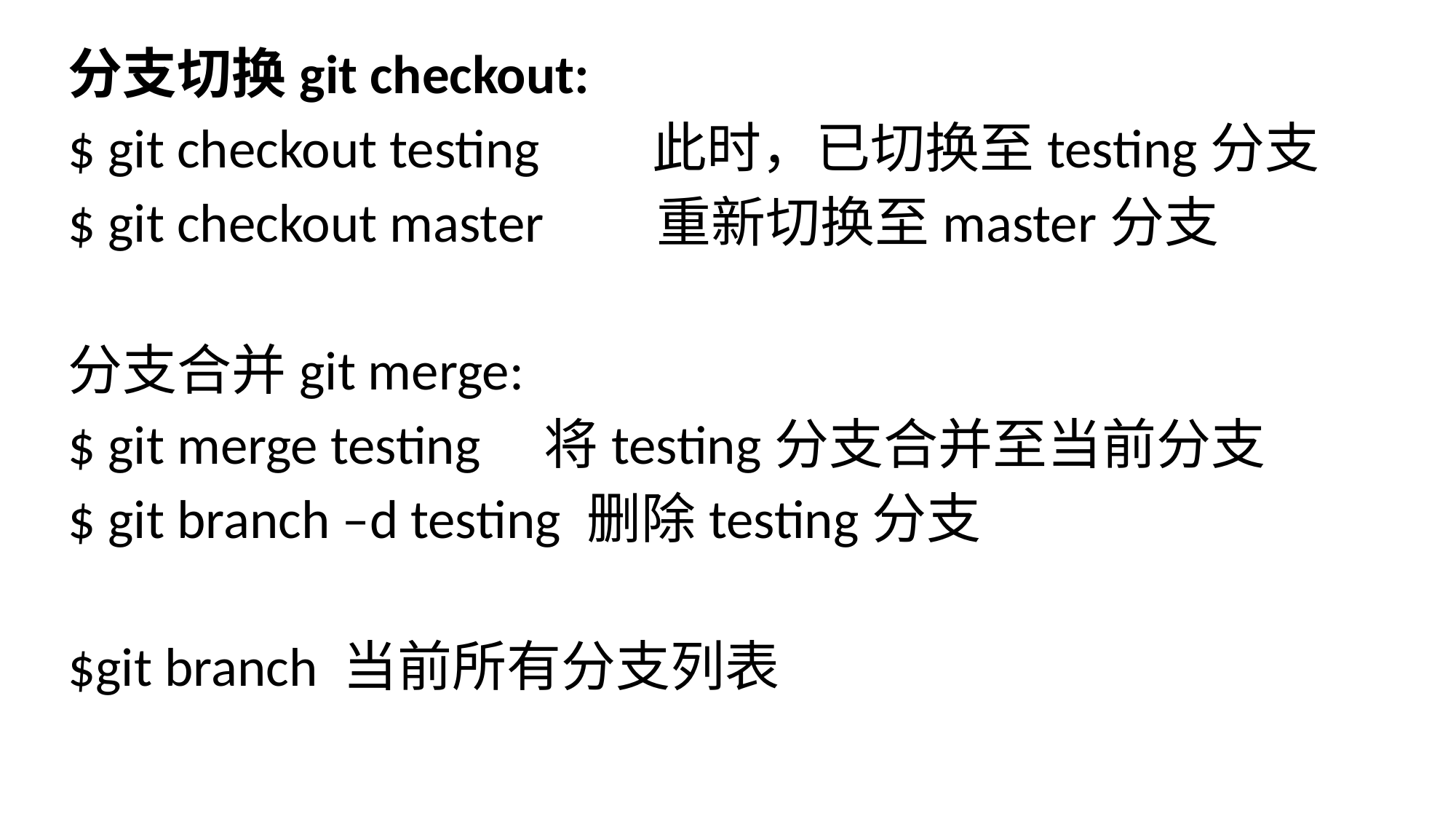

分支切换git checkout:
$ git checkout testing        此时，已切换至testing分支
$ git checkout master        重新切换至master分支

分支合并git merge:
$ git merge testing    将testing分支合并至当前分支
$ git branch –d testing 删除testing分支

$git branch 当前所有分支列表